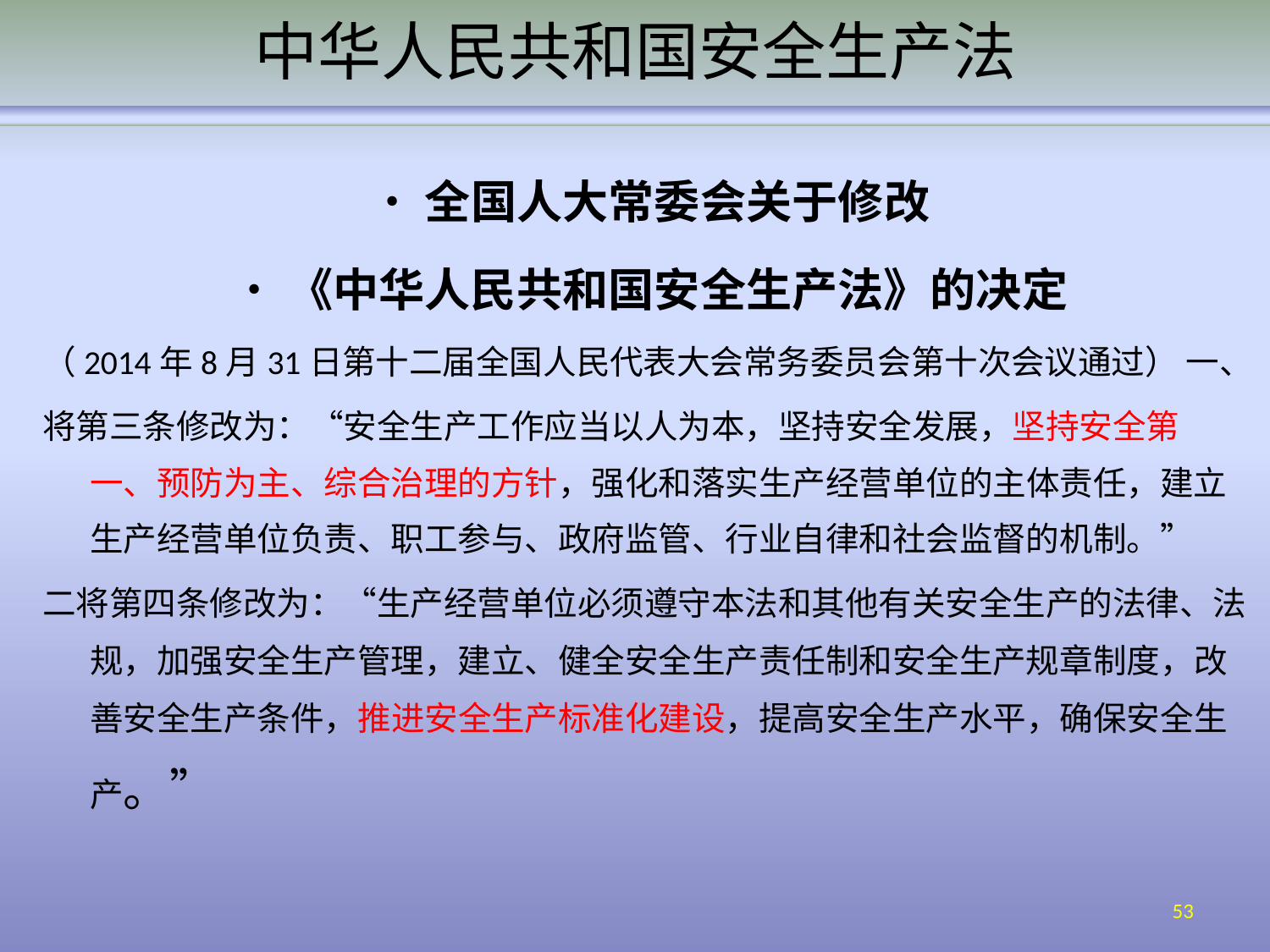

# 中华人民共和国安全生产法
•	全国人大常委会关于修改
•	《中华人民共和国安全生产法》的决定
（2014年8月31日第十二届全国人民代表大会常务委员会第十次会议通过） 一、将第三条修改为：“安全生产工作应当以人为本，坚持安全发展，坚持安全第
一、预防为主、综合治理的方针，强化和落实生产经营单位的主体责任，建立 生产经营单位负责、职工参与、政府监管、行业自律和社会监督的机制。”
二将第四条修改为：“生产经营单位必须遵守本法和其他有关安全生产的法律、法 规，加强安全生产管理，建立、健全安全生产责任制和安全生产规章制度，改 善安全生产条件，推进安全生产标准化建设，提高安全生产水平，确保安全生 产。”
53